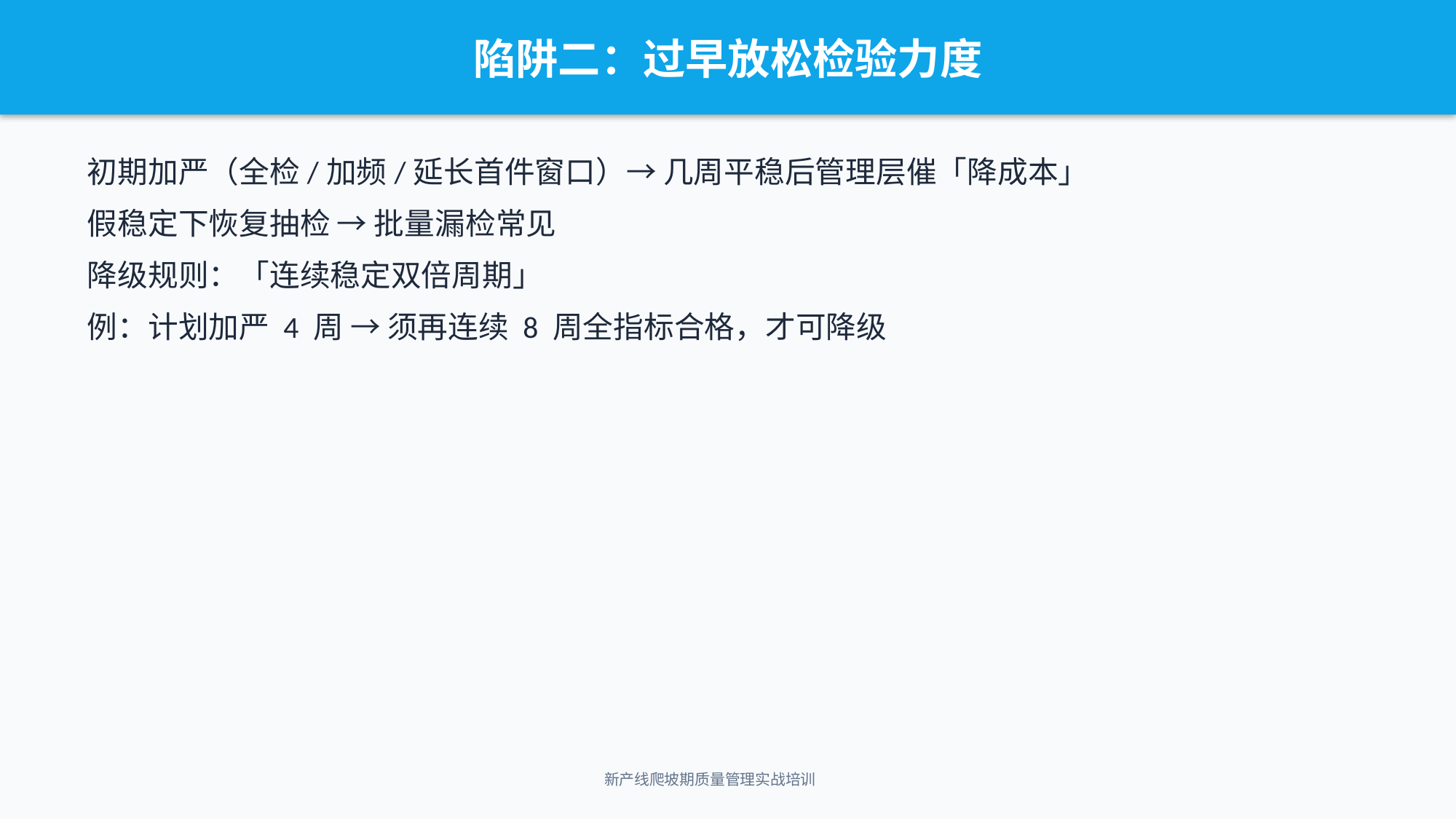

陷阱二：过早放松检验力度
初期加严（全检/加频/延长首件窗口）→ 几周平稳后管理层催「降成本」
假稳定下恢复抽检 → 批量漏检常见
降级规则：「连续稳定双倍周期」
例：计划加严 4 周 → 须再连续 8 周全指标合格，才可降级
新产线爬坡期质量管理实战培训